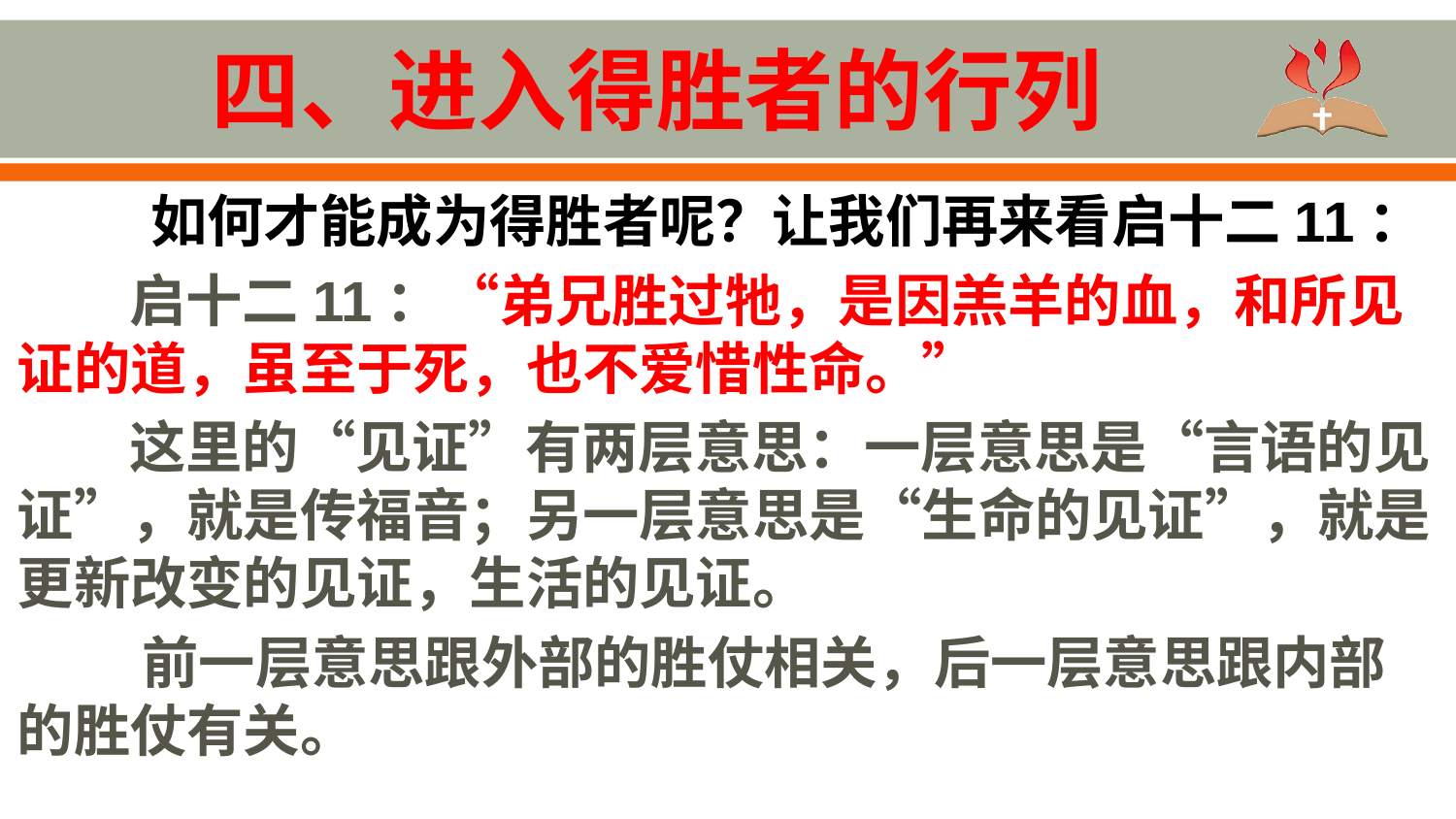

# 四、进入得胜者的行列
    如何才能成为得胜者呢？让我们再来看启十二11：
  启十二11：“弟兄胜过牠，是因羔羊的血，和所见证的道，虽至于死，也不爱惜性命。”
  这里的“见证”有两层意思：一层意思是“言语的见证”，就是传福音；另一层意思是“生命的见证”，就是更新改变的见证，生活的见证。
   前一层意思跟外部的胜仗相关，后一层意思跟内部的胜仗有关。
42